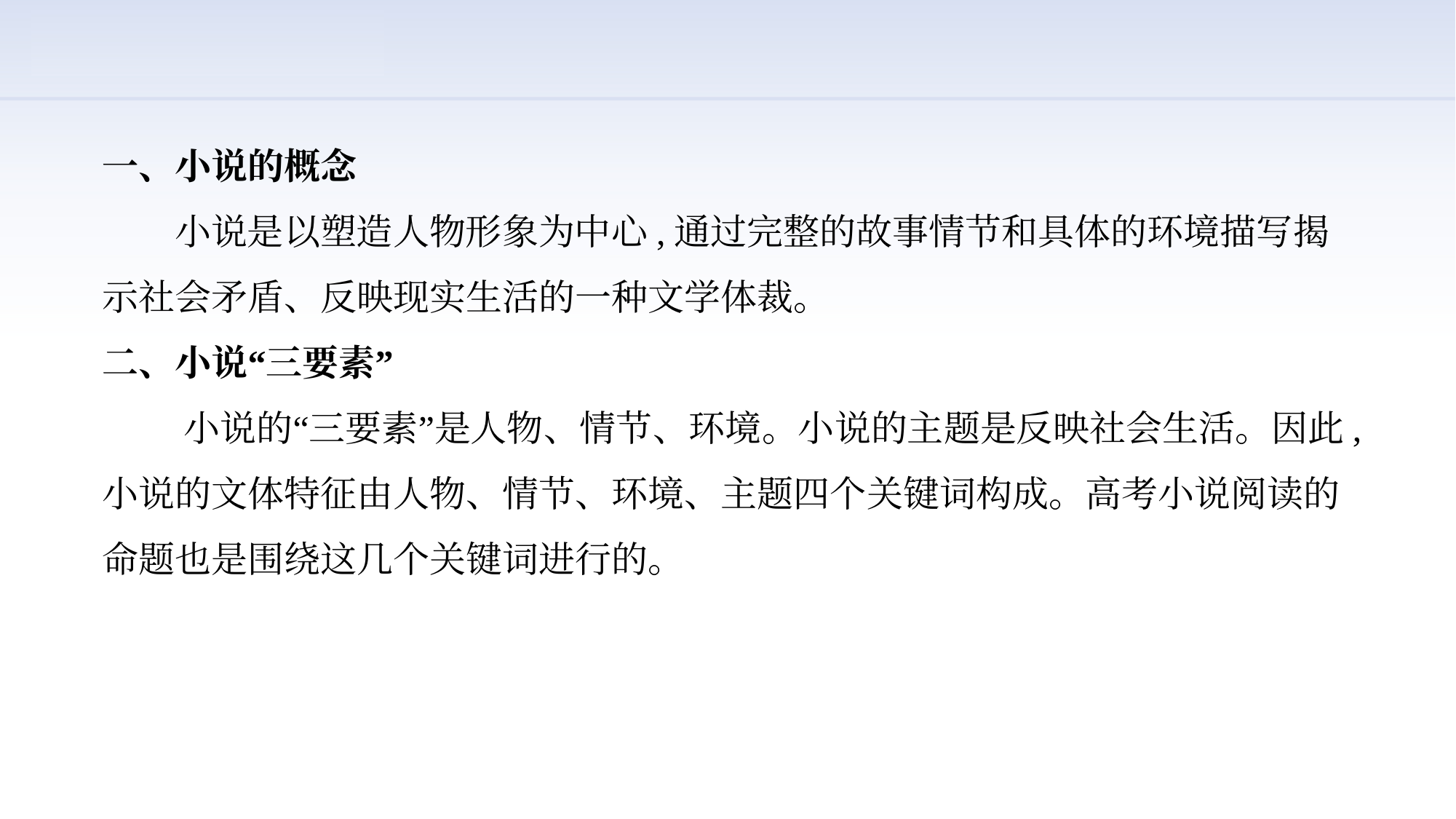

一、小说的概念
       小说是以塑造人物形象为中心,通过完整的故事情节和具体的环境描写揭示社会矛盾、反映现实生活的一种文学体裁。
二、小说“三要素”
        小说的“三要素”是人物、情节、环境。小说的主题是反映社会生活。因此,小说的文体特征由人物、情节、环境、主题四个关键词构成。高考小说阅读的命题也是围绕这几个关键词进行的。